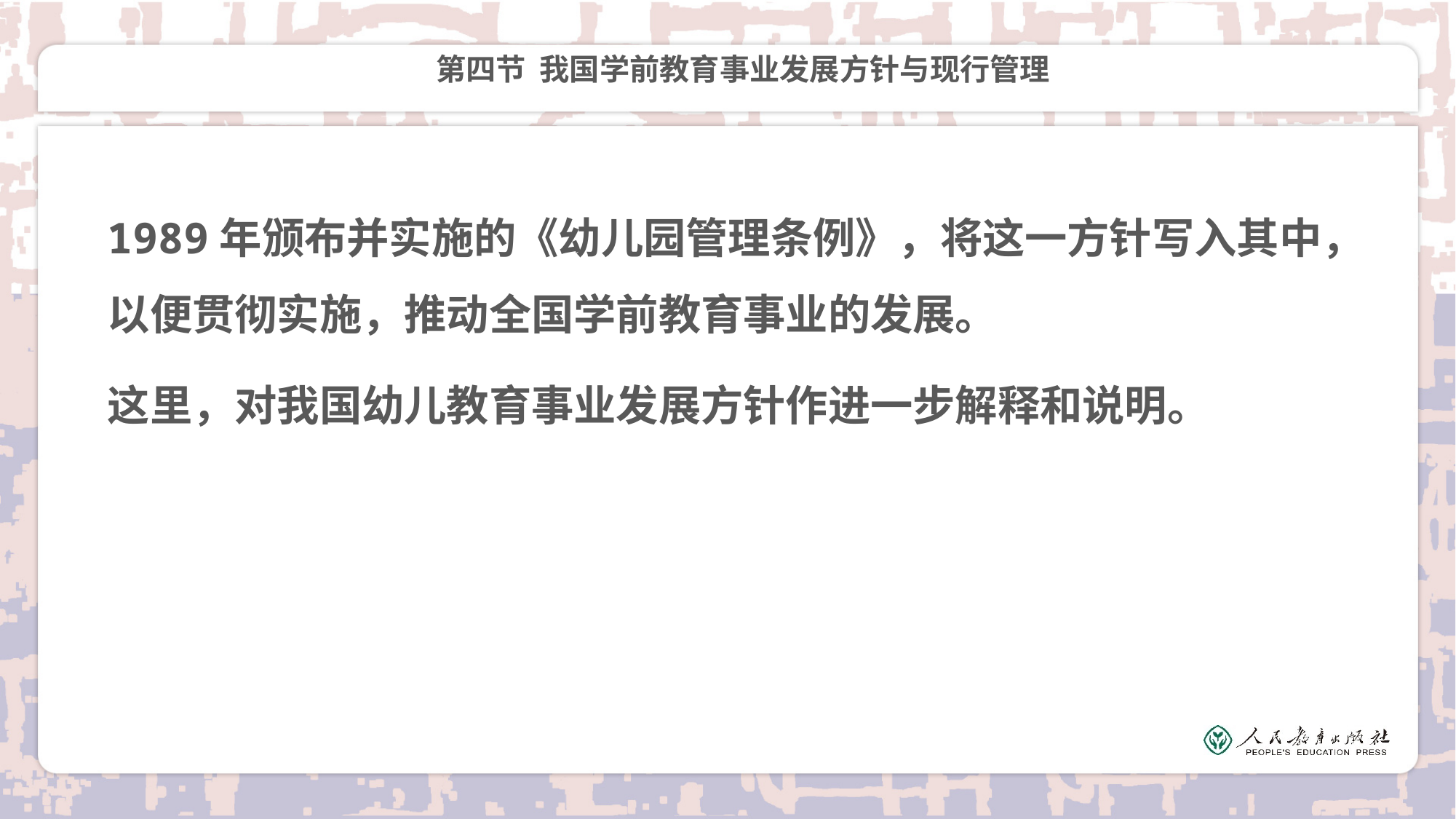

# 第四节  我国学前教育事业发展方针与现行管理
1989年颁布并实施的《幼儿园管理条例》，将这一方针写入其中，以便贯彻实施，推动全国学前教育事业的发展。
这里，对我国幼儿教育事业发展方针作进一步解释和说明。